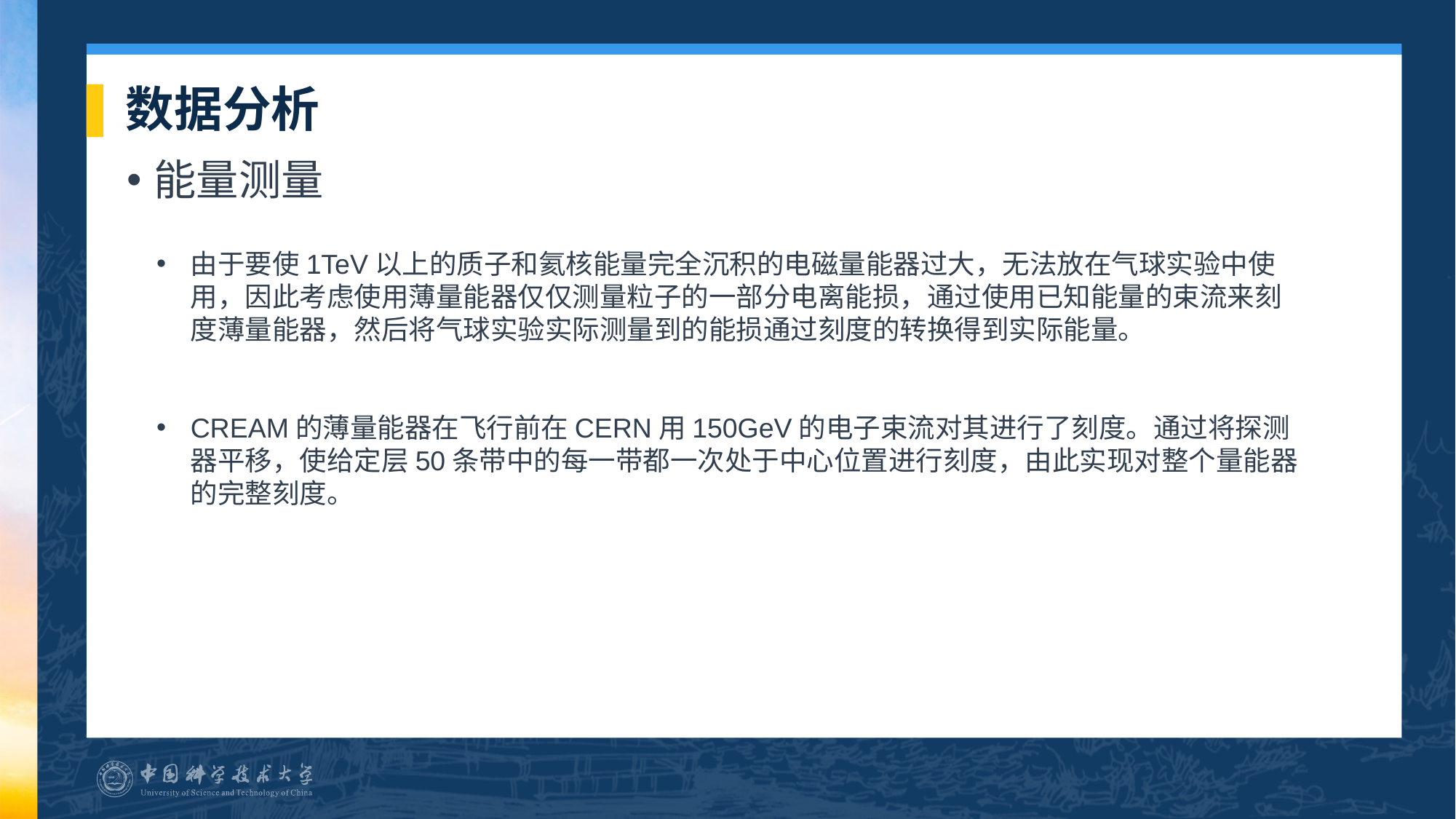

# 数据分析
能量测量
由于要使1TeV以上的质子和氦核能量完全沉积的电磁量能器过大，无法放在气球实验中使用，因此考虑使用薄量能器仅仅测量粒子的一部分电离能损，通过使用已知能量的束流来刻度薄量能器，然后将气球实验实际测量到的能损通过刻度的转换得到实际能量。

CREAM的薄量能器在飞行前在CERN用150GeV的电子束流对其进行了刻度。通过将探测器平移，使给定层50条带中的每一带都一次处于中心位置进行刻度，由此实现对整个量能器的完整刻度。